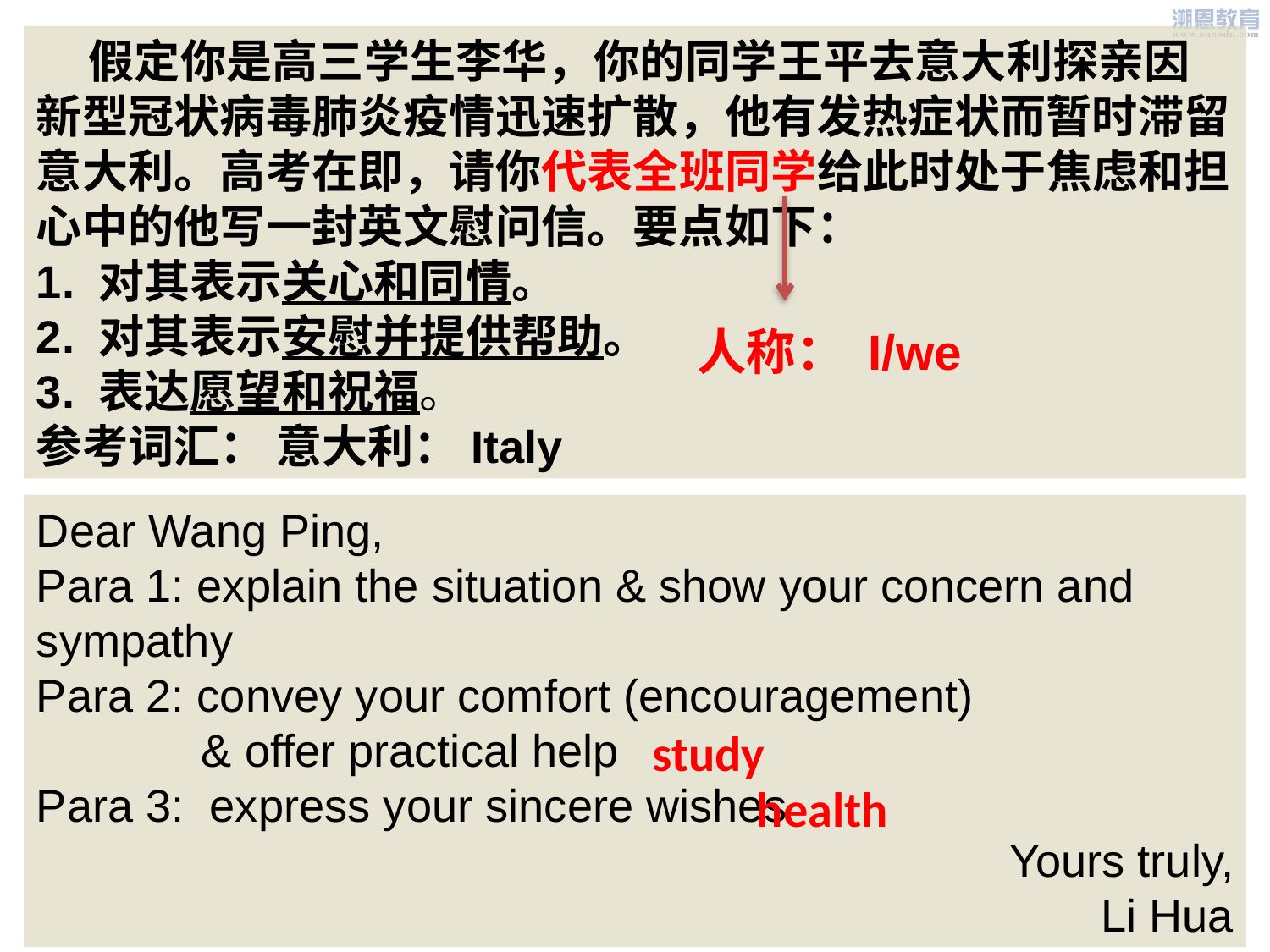

假定你是高三学生李华，你的同学王平去意大利探亲因新型冠状病毒肺炎疫情迅速扩散，他有发热症状而暂时滞留意大利。高考在即，请你代表全班同学给此时处于焦虑和担心中的他写一封英文慰问信。要点如下：
1. 对其表示关心和同情。
2. 对其表示安慰并提供帮助。
3. 表达愿望和祝福。
参考词汇： 意大利：Italy
人称： I/we
Dear Wang Ping,
Para 1: explain the situation & show your concern and sympathy
Para 2: convey your comfort (encouragement)
             & offer practical help
Para 3:  express your sincere wishes
Yours truly,
Li Hua
study
health